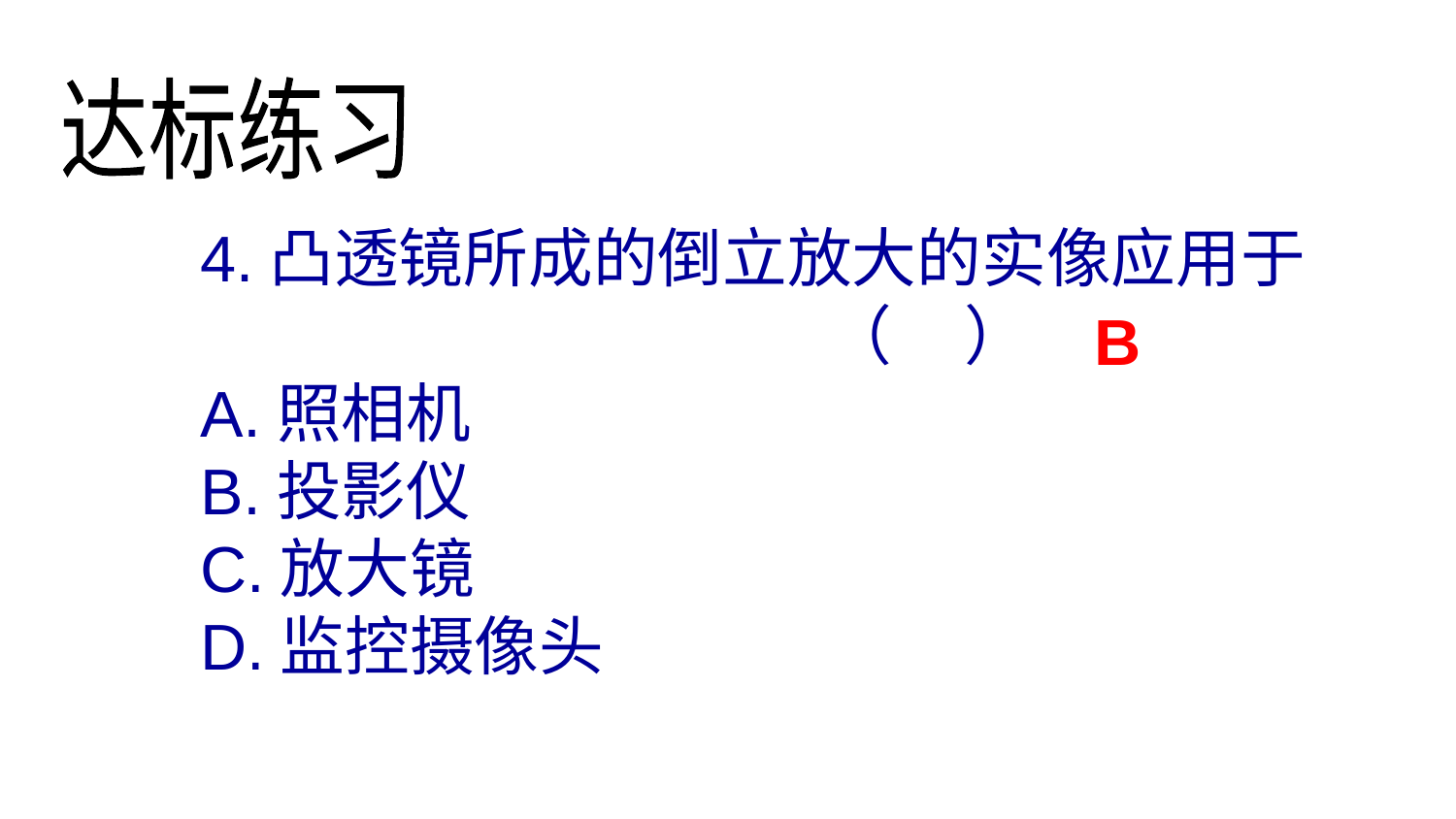

达标练习
4.凸透镜所成的倒立放大的实像应用于
                                          （     ）
A.照相机
B.投影仪
C.放大镜
D.监控摄像头
B